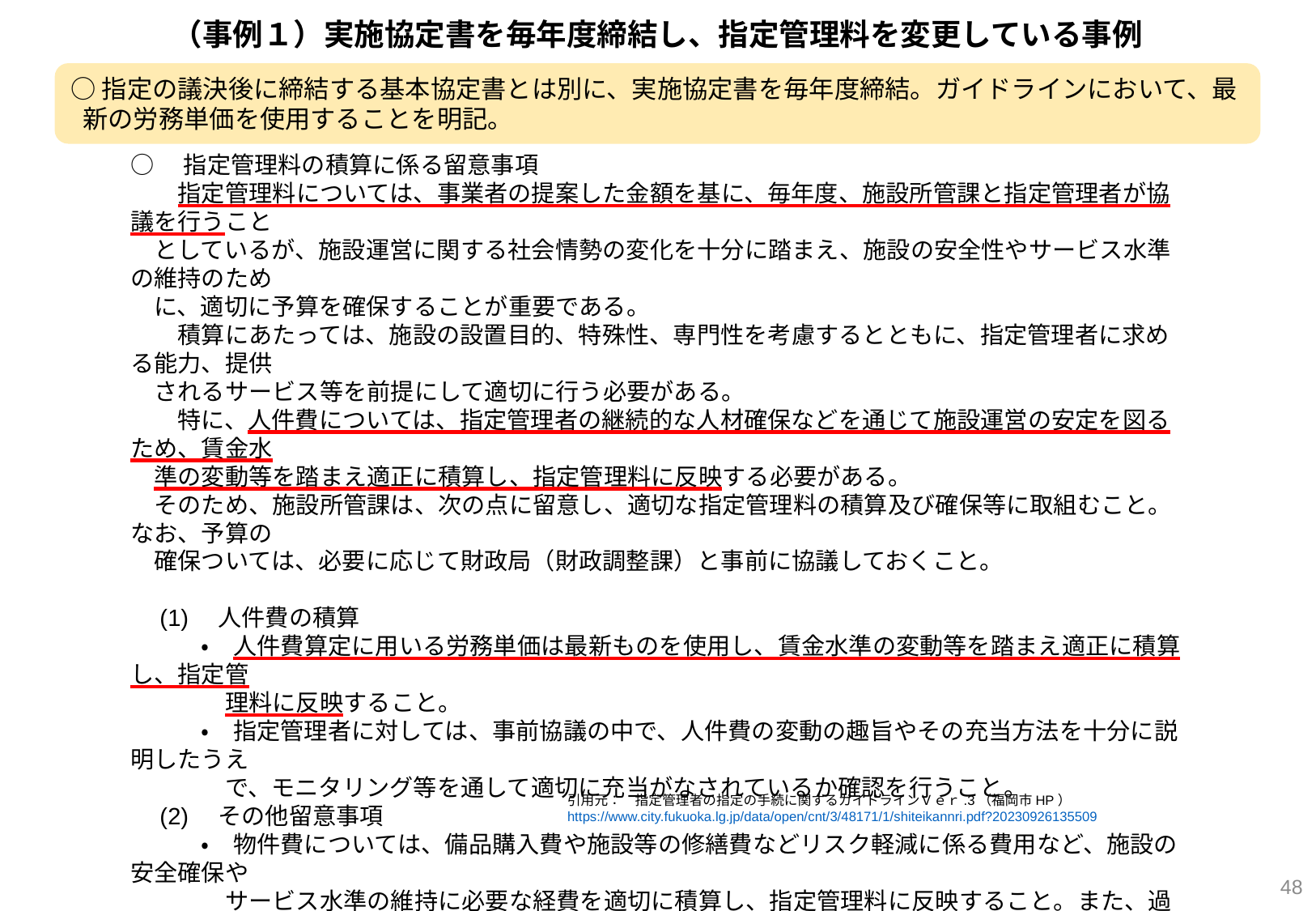

（事例１）実施協定書を毎年度締結し、指定管理料を変更している事例
○指定の議決後に締結する基本協定書とは別に、実施協定書を毎年度締結。ガイドラインにおいて、最新の労務単価を使用することを明記。
○　指定管理料の積算に係る留意事項
　　指定管理料については、事業者の提案した金額を基に、毎年度、施設所管課と指定管理者が協議を行うこと
　としているが、施設運営に関する社会情勢の変化を十分に踏まえ、施設の安全性やサービス水準の維持のため
　に、適切に予算を確保することが重要である。
　　積算にあたっては、施設の設置目的、特殊性、専門性を考慮するとともに、指定管理者に求める能力、提供
　されるサービス等を前提にして適切に行う必要がある。
　　特に、人件費については、指定管理者の継続的な人材確保などを通じて施設運営の安定を図るため、賃金水
　準の変動等を踏まえ適正に積算し、指定管理料に反映する必要がある。
　そのため、施設所管課は、次の点に留意し、適切な指定管理料の積算及び確保等に取組むこと。なお、予算の
　確保ついては、必要に応じて財政局（財政調整課）と事前に協議しておくこと。

　(1)　人件費の積算
　　　•　人件費算定に用いる労務単価は最新ものを使用し、賃金水準の変動等を踏まえ適正に積算し、指定管
　　　　理料に反映すること。
　　　•　指定管理者に対しては、事前協議の中で、人件費の変動の趣旨やその充当方法を十分に説明したうえ
　　　　で、モニタリング等を通して適切に充当がなされているか確認を行うこと。
　(2)　その他留意事項
　　　•　物件費については、備品購入費や施設等の修繕費などリスク軽減に係る費用など、施設の安全確保や
　　　　サービス水準の維持に必要な経費を適切に積算し、指定管理料に反映すること。また、過去の実績や関
　　　　係事業者からの見積等を参考に積算すること。
　　　•　事故の発生や施設の機能不全といったリスクを未然に防ぐという観点を踏まえ、業務の優先順位について
　　　　指定管理者と十分に協議すること。
引用元：　指定管理者の指定の手続に関するガイドラインＶｅｒ.3（福岡市HP）
https://www.city.fukuoka.lg.jp/data/open/cnt/3/48171/1/shiteikannri.pdf?20230926135509
48